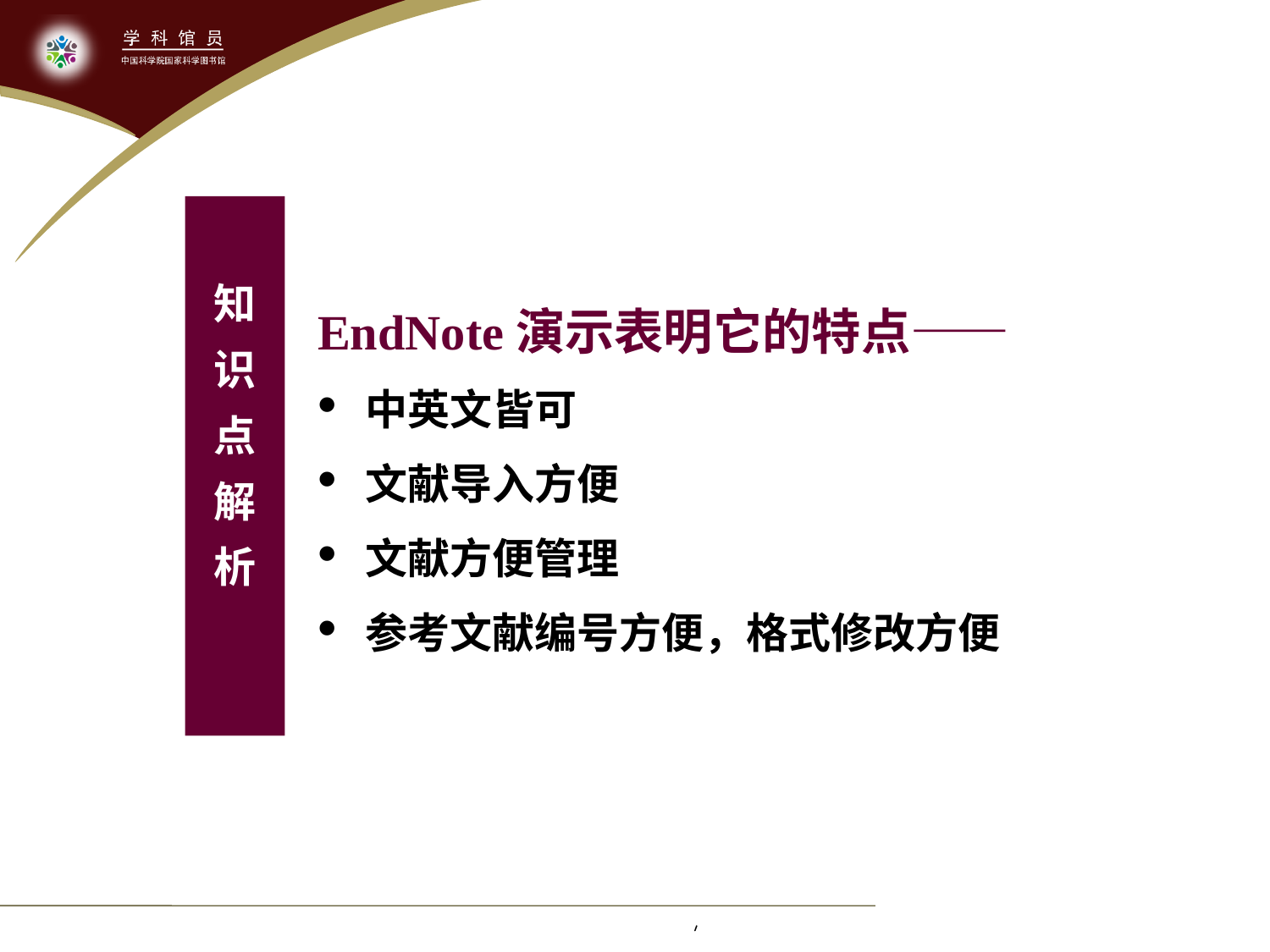

知识点解析
EndNote演示表明它的特点——
中英文皆可
文献导入方便
文献方便管理
参考文献编号方便，格式修改方便